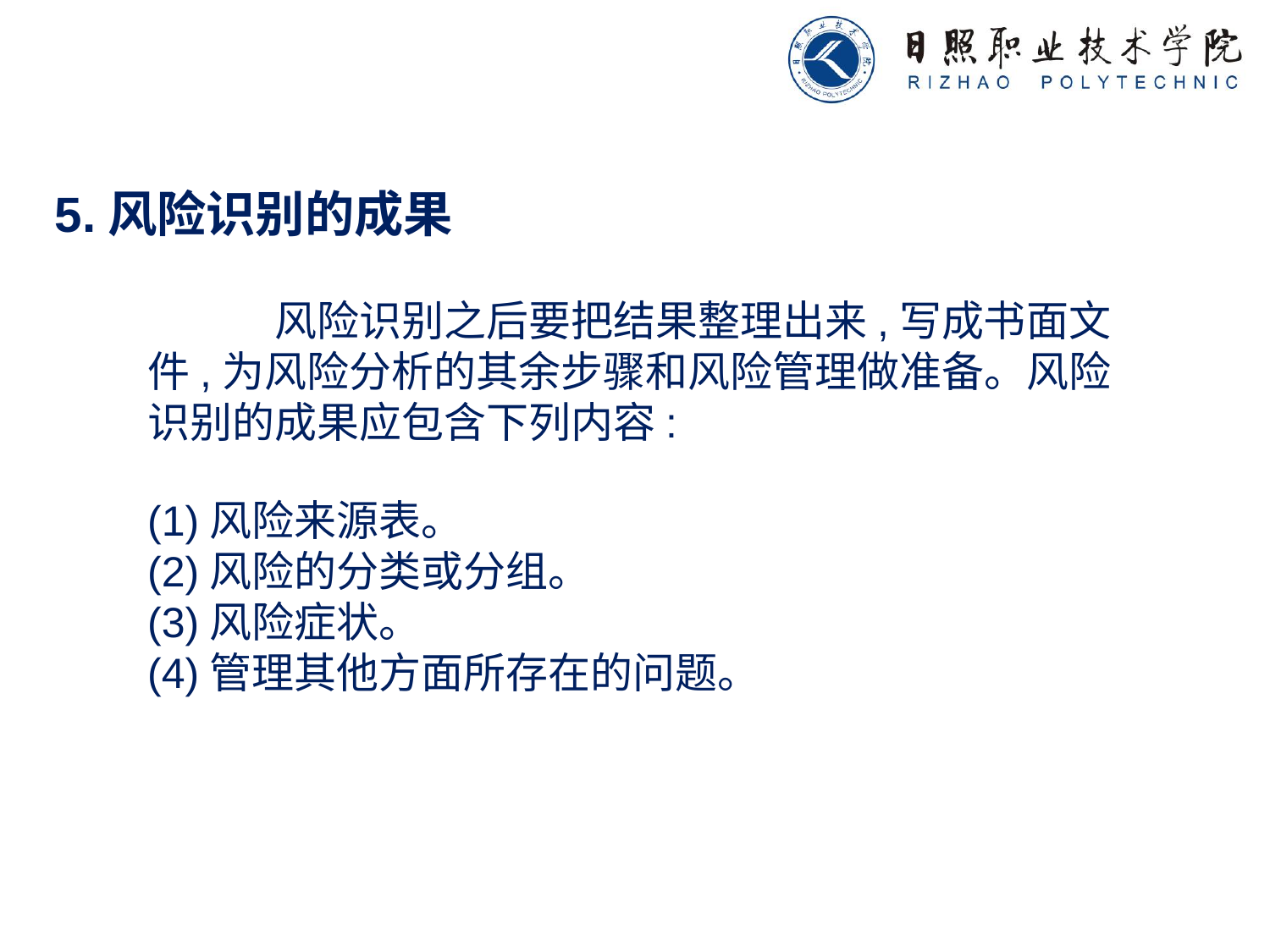

5.风险识别的成果
	风险识别之后要把结果整理出来,写成书面文件,为风险分析的其余步骤和风险管理做准备。风险识别的成果应包含下列内容:
(1)风险来源表。
(2)风险的分类或分组。
(3)风险症状。
(4)管理其他方面所存在的问题。